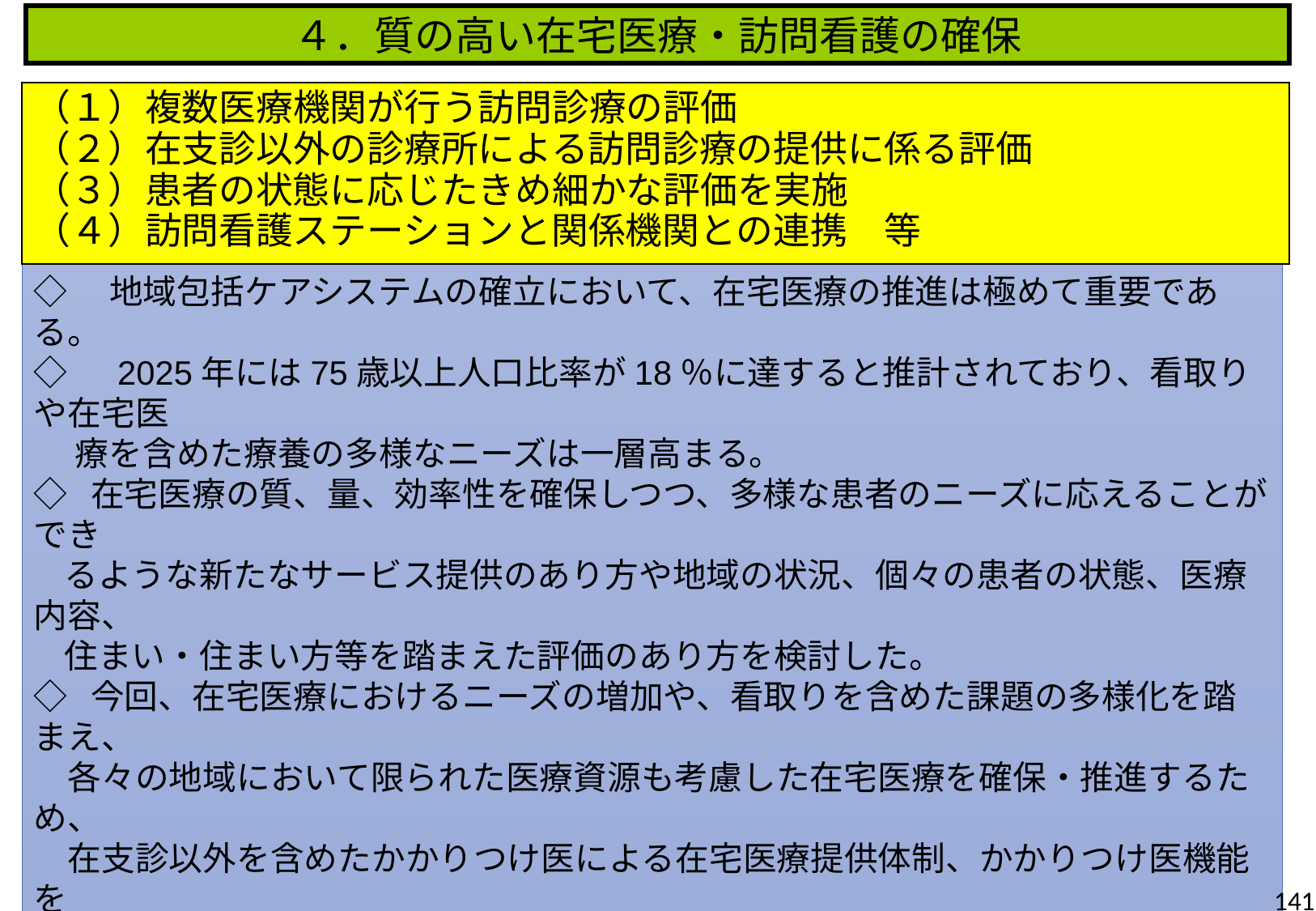

４．質の高い在宅医療・訪問看護の確保
（１）複数医療機関が行う訪問診療の評価
（２）在支診以外の診療所による訪問診療の提供に係る評価
（３）患者の状態に応じたきめ細かな評価を実施
（４）訪問看護ステーションと関係機関との連携　等
◇　地域包括ケアシステムの確立において、在宅医療の推進は極めて重要である。
◇　2025年には75歳以上人口比率が18％に達すると推計されており、看取りや在宅医
　 療を含めた療養の多様なニーズは一層高まる。
◇  在宅医療の質、量、効率性を確保しつつ、多様な患者のニーズに応えることができ
   るような新たなサービス提供のあり方や地域の状況、個々の患者の状態、医療内容、
   住まい・住まい方等を踏まえた評価のあり方を検討した。
◇  今回、在宅医療におけるニーズの増加や、看取りを含めた課題の多様化を踏まえ、
　各々の地域において限られた医療資源も考慮した在宅医療を確保・推進するため、
　在支診以外を含めたかかりつけ医による在宅医療提供体制、かかりつけ医機能を
　補完するため、複数の診療科の医師が協働して行う訪問診療、訪問看護ステーション
　と関係機関の連携等を評価した。
141